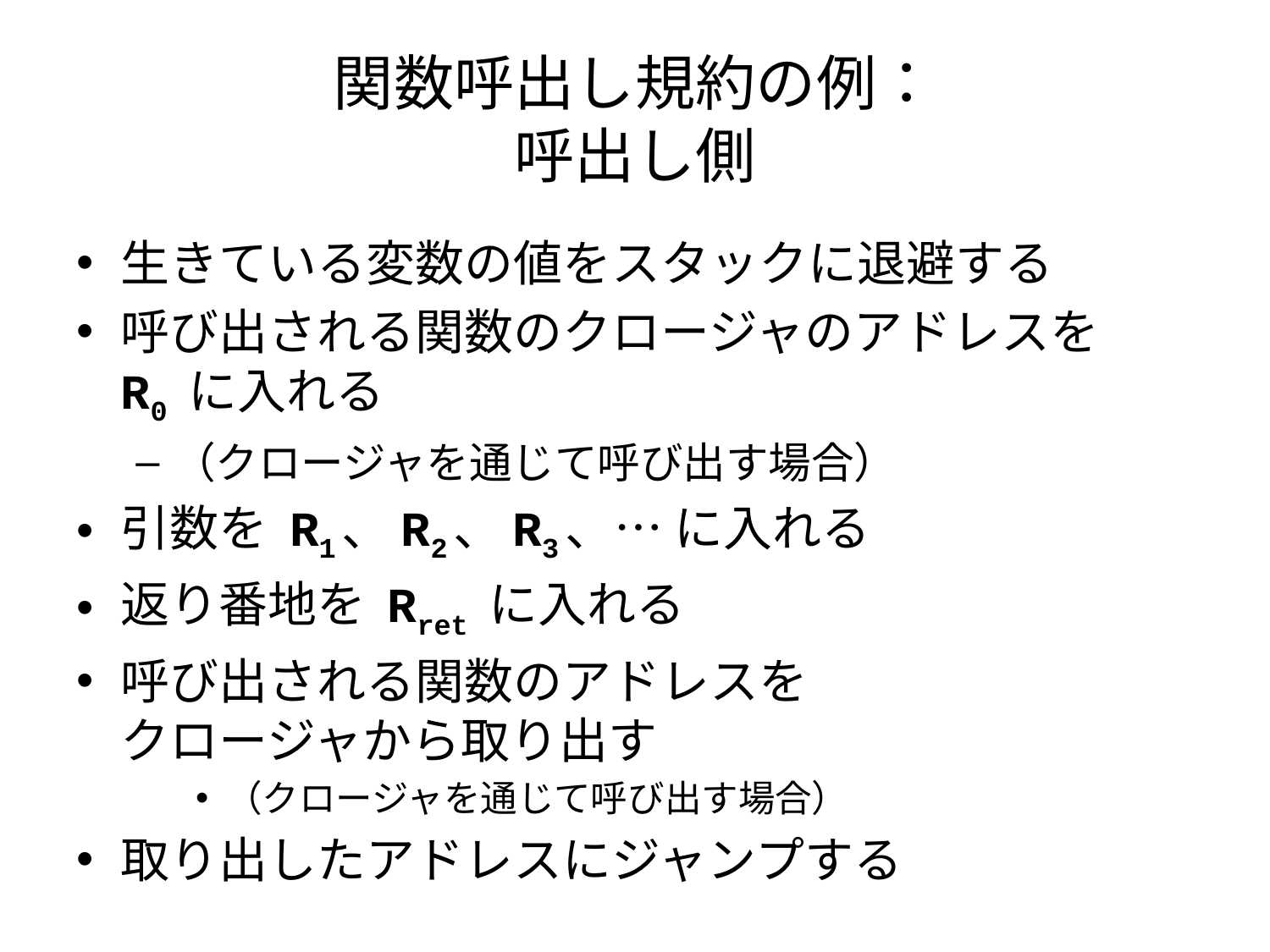

# 関数呼出し規約の例： 呼出し側
生きている変数の値をスタックに退避する
呼び出される関数のクロージャのアドレスを
R0 に入れる
（クロージャを通じて呼び出す場合）
引数を R1、R2、R3、… に入れる
返り番地を Rret に入れる
呼び出される関数のアドレスを
クロージャから取り出す
（クロージャを通じて呼び出す場合）
取り出したアドレスにジャンプする